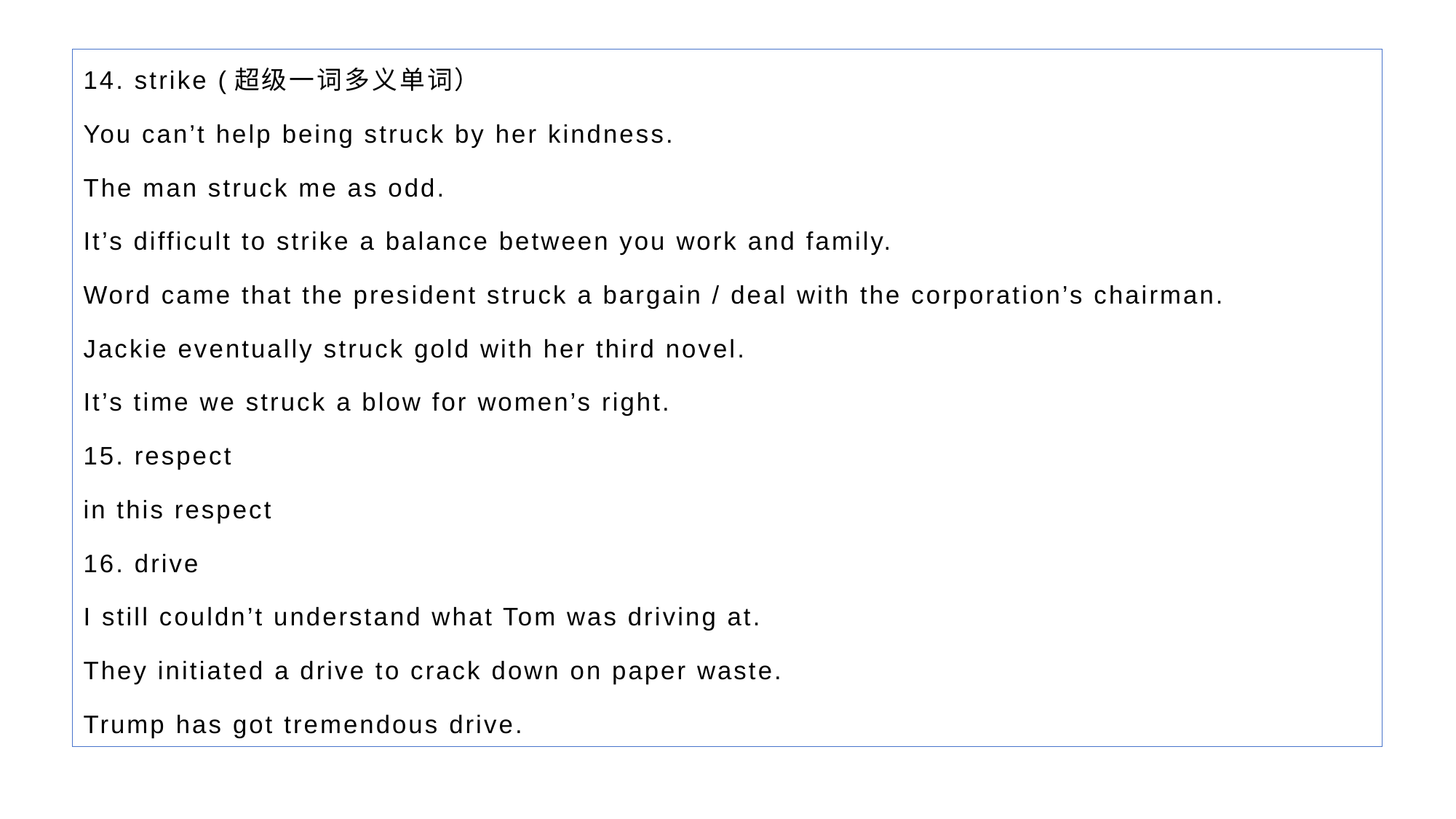

14. strike (超级一词多义单词）
You can’t help being struck by her kindness.
The man struck me as odd.
It’s difficult to strike a balance between you work and family.
Word came that the president struck a bargain / deal with the corporation’s chairman.
Jackie eventually struck gold with her third novel.
It’s time we struck a blow for women’s right.
15. respect
in this respect
16. drive
I still couldn’t understand what Tom was driving at.
They initiated a drive to crack down on paper waste.
Trump has got tremendous drive.